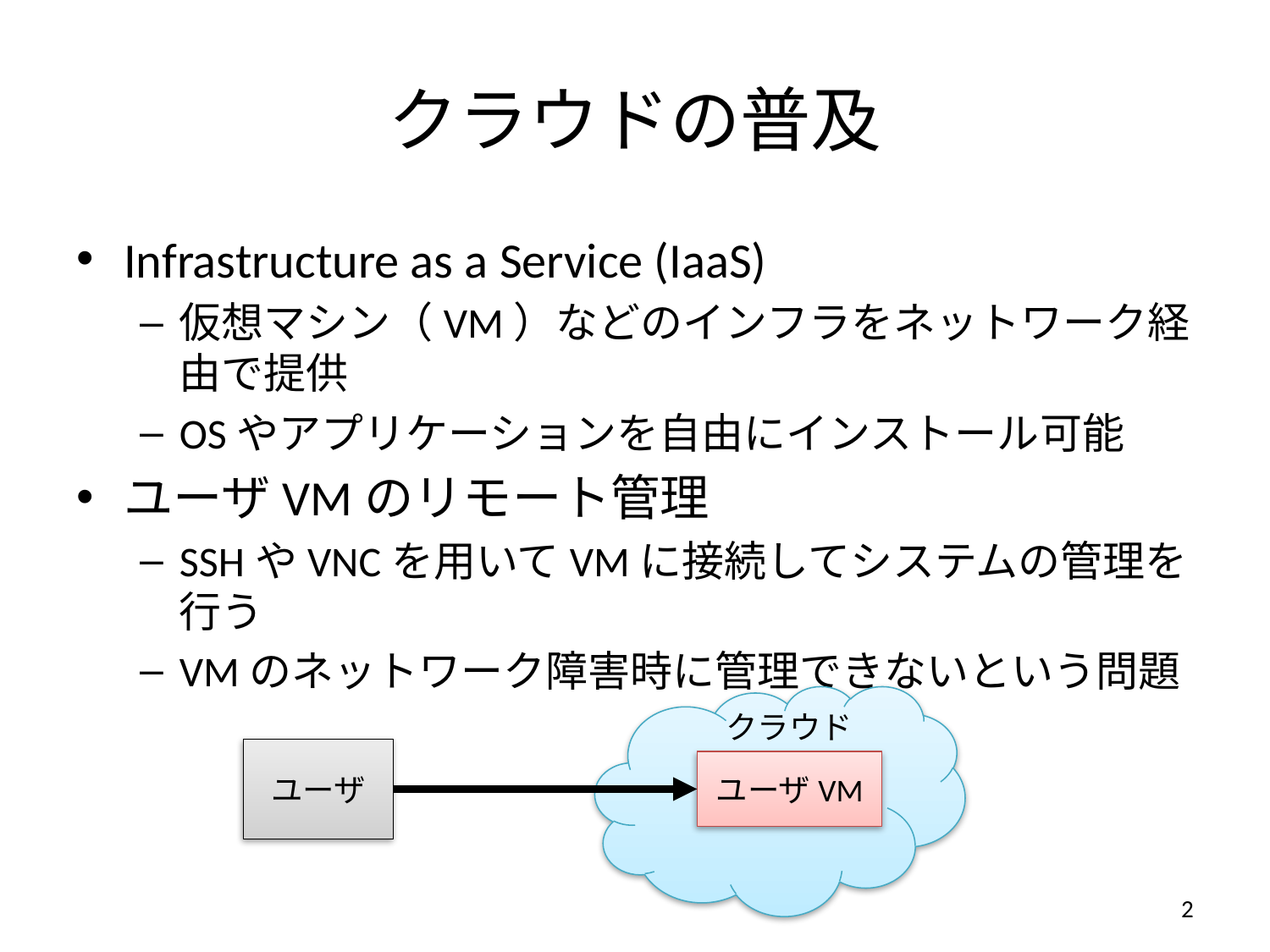

# クラウドの普及
Infrastructure as a Service (IaaS)
仮想マシン（VM）などのインフラをネットワーク経由で提供
OSやアプリケーションを自由にインストール可能
ユーザVMのリモート管理
SSHやVNCを用いてVMに接続してシステムの管理を行う
VMのネットワーク障害時に管理できないという問題

ユーザ
ユーザVM
クラウド
2